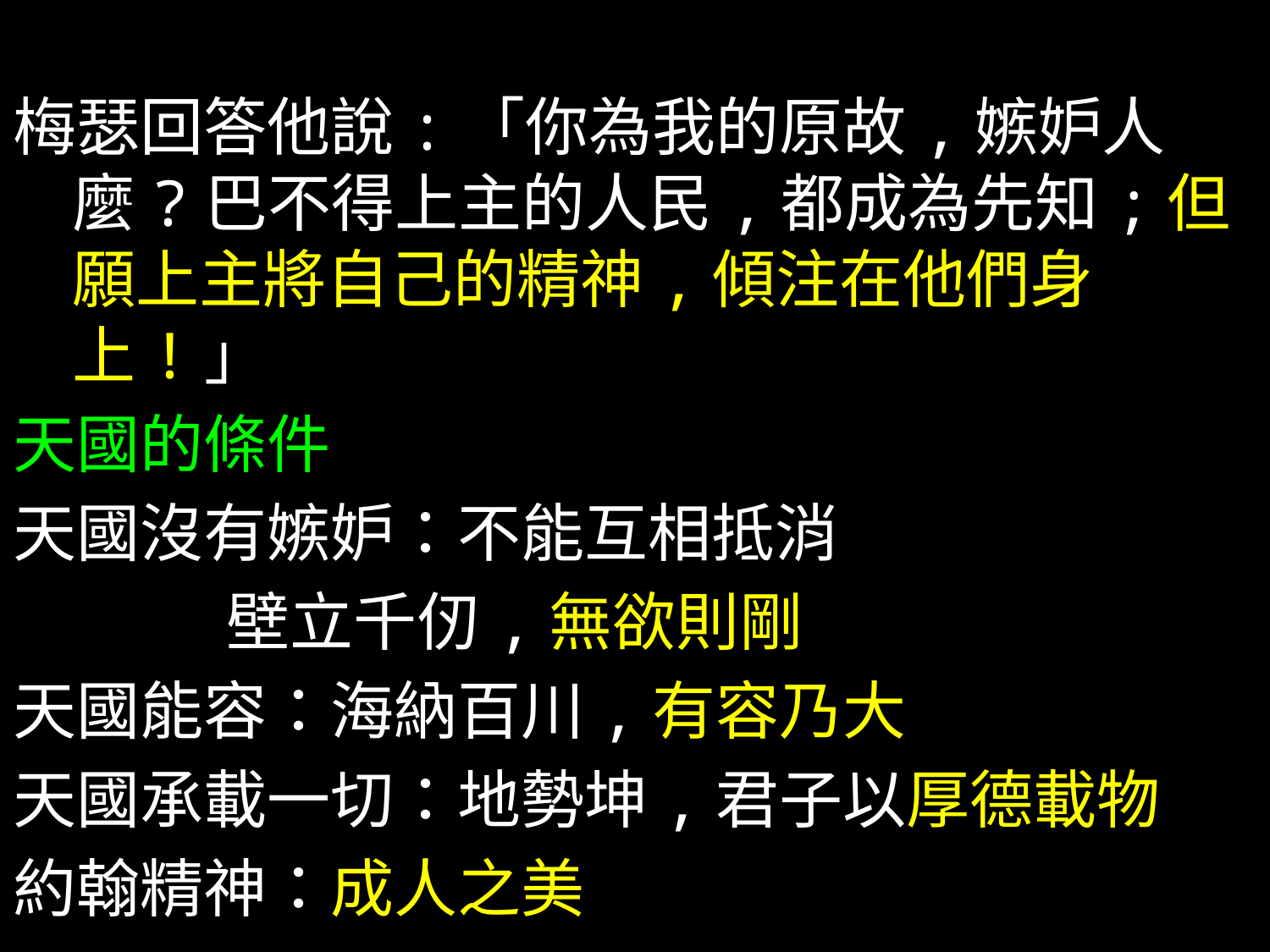

梅瑟回答他說:「你為我的原故,嫉妒人麼?巴不得上主的人民,都成為先知;但願上主將自己的精神,傾注在他們身上!」
天國的條件
天國沒有嫉妒：不能互相抵消
              壁立千仞,無欲則剛
天國能容：海納百川,有容乃大
天國承載一切：地勢坤,君子以厚德載物
約翰精神：成人之美